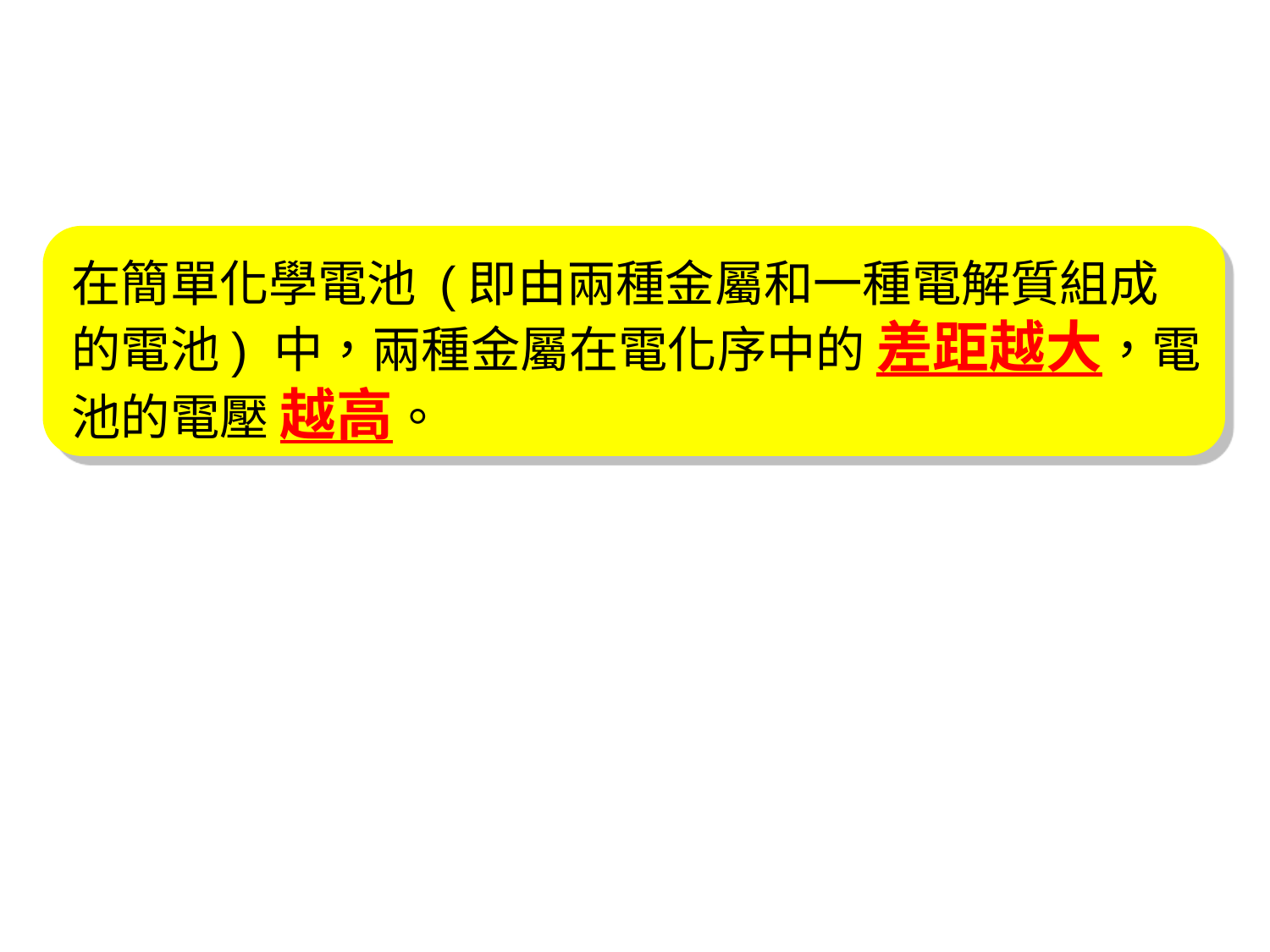

在簡單化學電池 (即由兩種金屬和一種電解質組成的電池) 中，兩種金屬在電化序中的 差距越大，電池的電壓 越高。